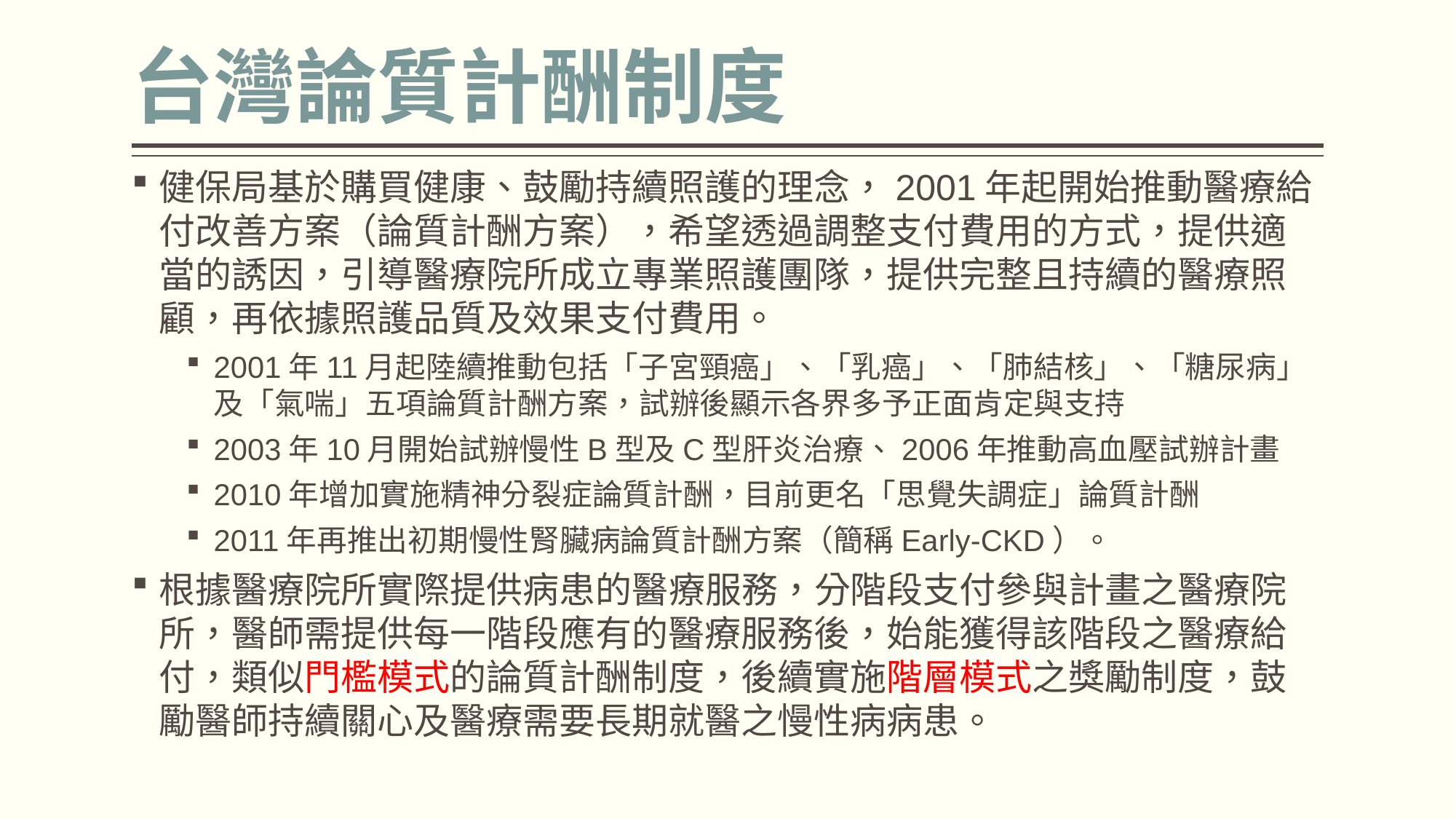

# 台灣論質計酬制度
健保局基於購買健康、鼓勵持續照護的理念，2001年起開始推動醫療給付改善方案（論質計酬方案），希望透過調整支付費用的方式，提供適當的誘因，引導醫療院所成立專業照護團隊，提供完整且持續的醫療照顧，再依據照護品質及效果支付費用。
2001年11月起陸續推動包括「子宮頸癌」、「乳癌」、「肺結核」、「糖尿病」及「氣喘」五項論質計酬方案，試辦後顯示各界多予正面肯定與支持
2003年10月開始試辦慢性B型及C型肝炎治療、2006年推動高血壓試辦計畫
2010年增加實施精神分裂症論質計酬，目前更名「思覺失調症」論質計酬
2011年再推出初期慢性腎臟病論質計酬方案（簡稱Early-CKD）。
根據醫療院所實際提供病患的醫療服務，分階段支付參與計畫之醫療院所，醫師需提供每一階段應有的醫療服務後，始能獲得該階段之醫療給付，類似門檻模式的論質計酬制度，後續實施階層模式之獎勵制度，鼓勵醫師持續關心及醫療需要長期就醫之慢性病病患。